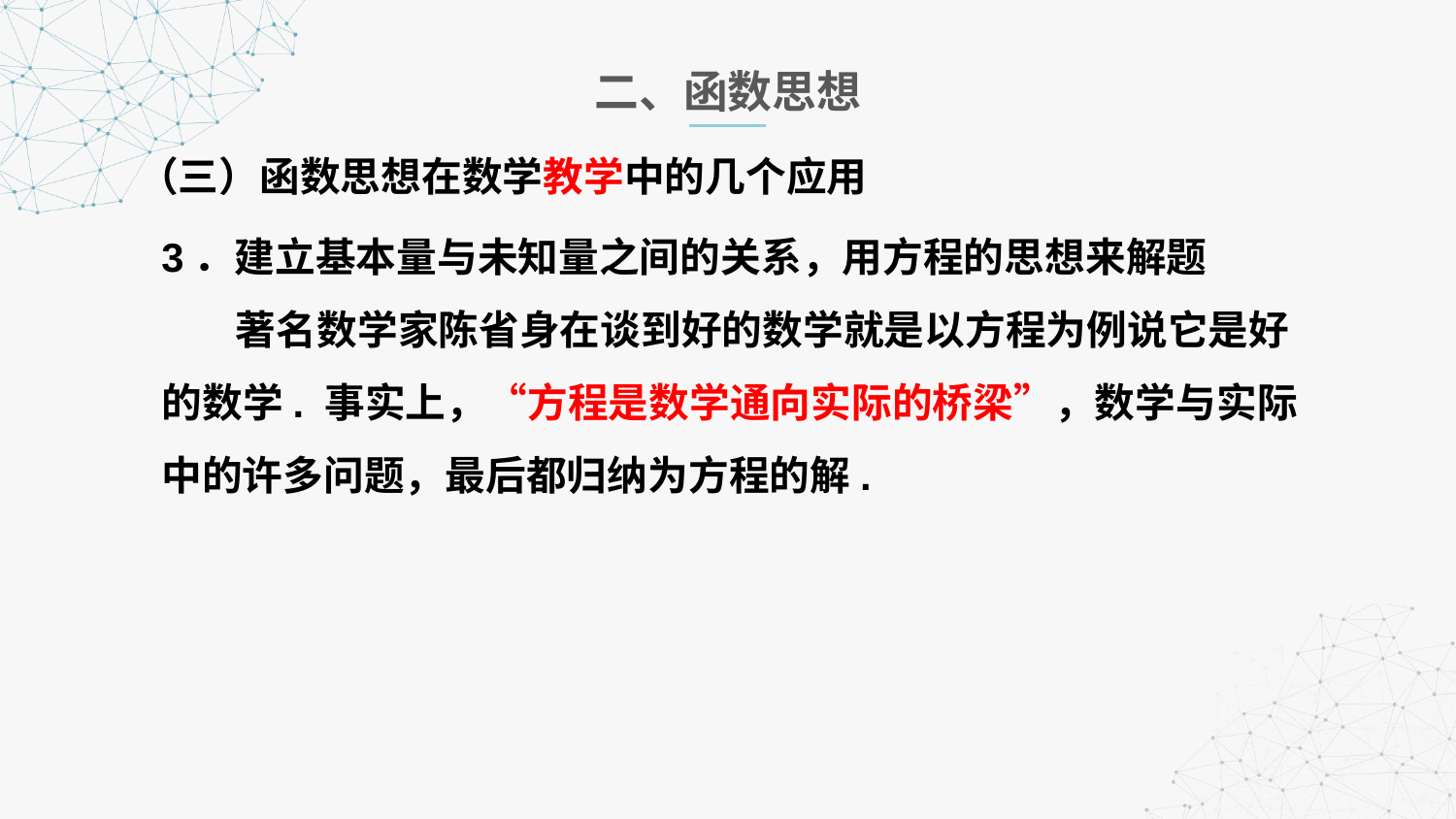

二、函数思想
（三）函数思想在数学教学中的几个应用
3．建立基本量与未知量之间的关系，用方程的思想来解题
       著名数学家陈省身在谈到好的数学就是以方程为例说它是好的数学. 事实上，“方程是数学通向实际的桥梁”，数学与实际中的许多问题，最后都归纳为方程的解.